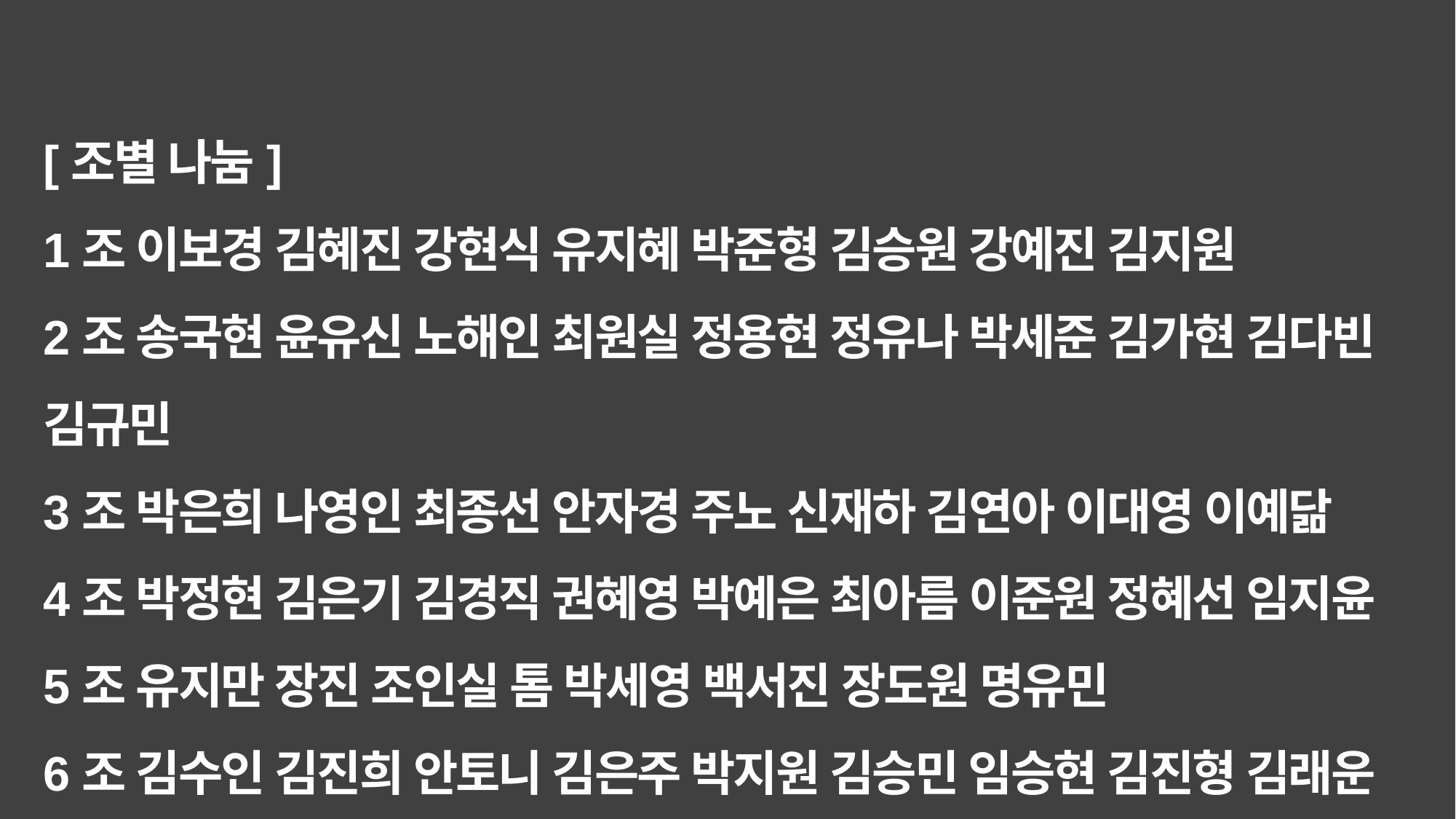

[조별 나눔]
1조 이보경 김혜진 강현식 유지혜 박준형 김승원 강예진 김지원
2조 송국현 윤유신 노해인 최원실 정용현 정유나 박세준 김가현 김다빈 김규민
3조 박은희 나영인 최종선 안자경 주노 신재하 김연아 이대영 이예닮
4조 박정현 김은기 김경직 권혜영 박예은 최아름 이준원 정혜선 임지윤
5조 유지만 장진 조인실 톰 박세영 백서진 장도원 명유민
6조 김수인 김진희 안토니 김은주 박지원 김승민 임승현 김진형 김래운